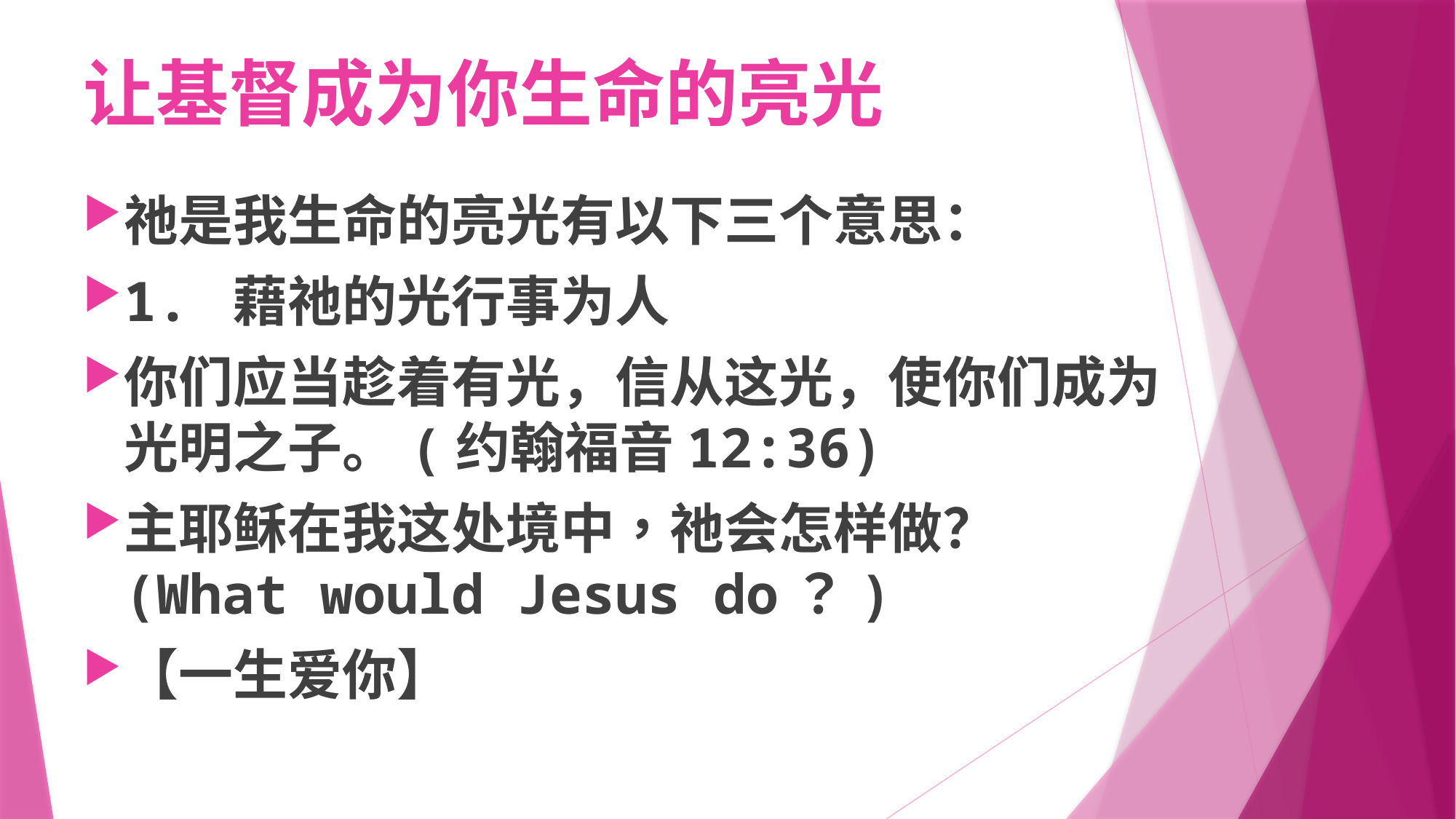

# 让基督成为你生命的亮光
祂是我生命的亮光有以下三个意思：
1.	藉祂的光行事为人
你们应当趁着有光，信从这光，使你们成为光明之子。(约翰福音12:36)
主耶稣在我这处境中，祂会怎样做？    (What would Jesus do？)
【一生爱你】